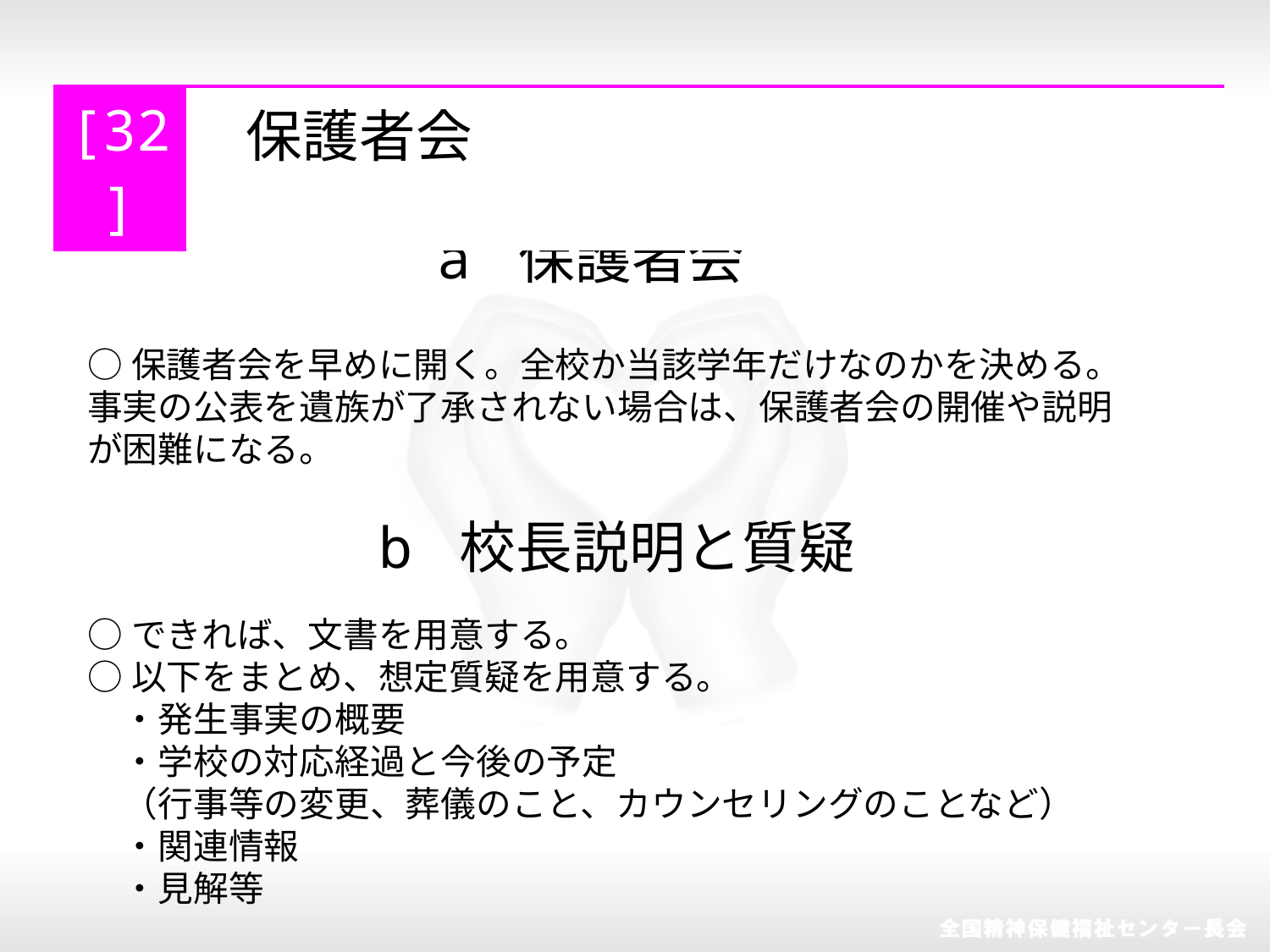

| [32] | 保護者会 |
| --- | --- |
a 保護者会
○保護者会を早めに開く。全校か当該学年だけなのかを決める。事実の公表を遺族が了承されない場合は、保護者会の開催や説明が困難になる。
b 校長説明と質疑
○できれば、文書を用意する。
○以下をまとめ、想定質疑を用意する。
　・発生事実の概要
　・学校の対応経過と今後の予定
　（行事等の変更、葬儀のこと、カウンセリングのことなど）
　・関連情報
　・見解等